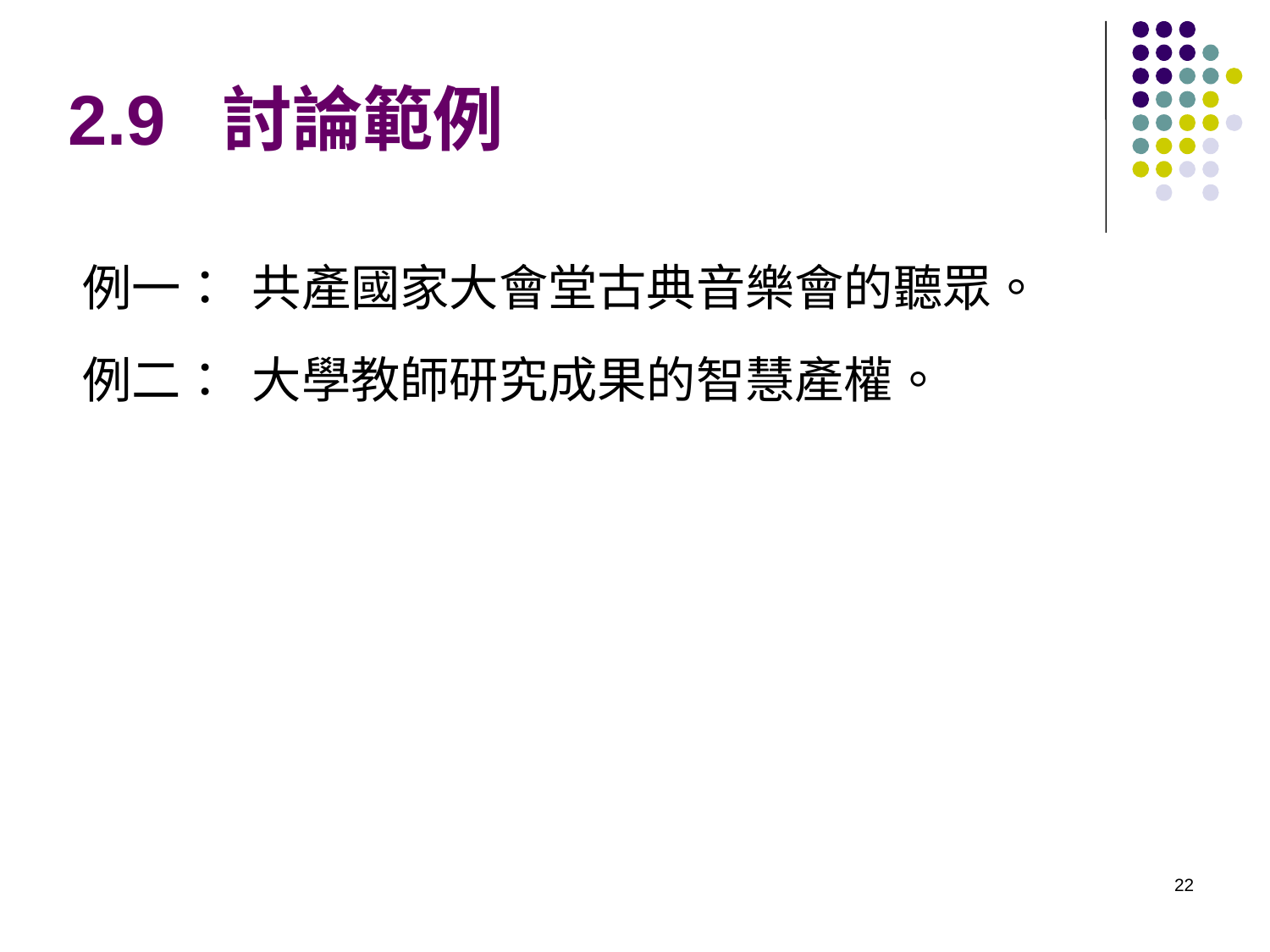

# 2.9  討論範例
例一：  共產國家大會堂古典音樂會的聽眾。
例二：  大學教師研究成果的智慧產權。
22